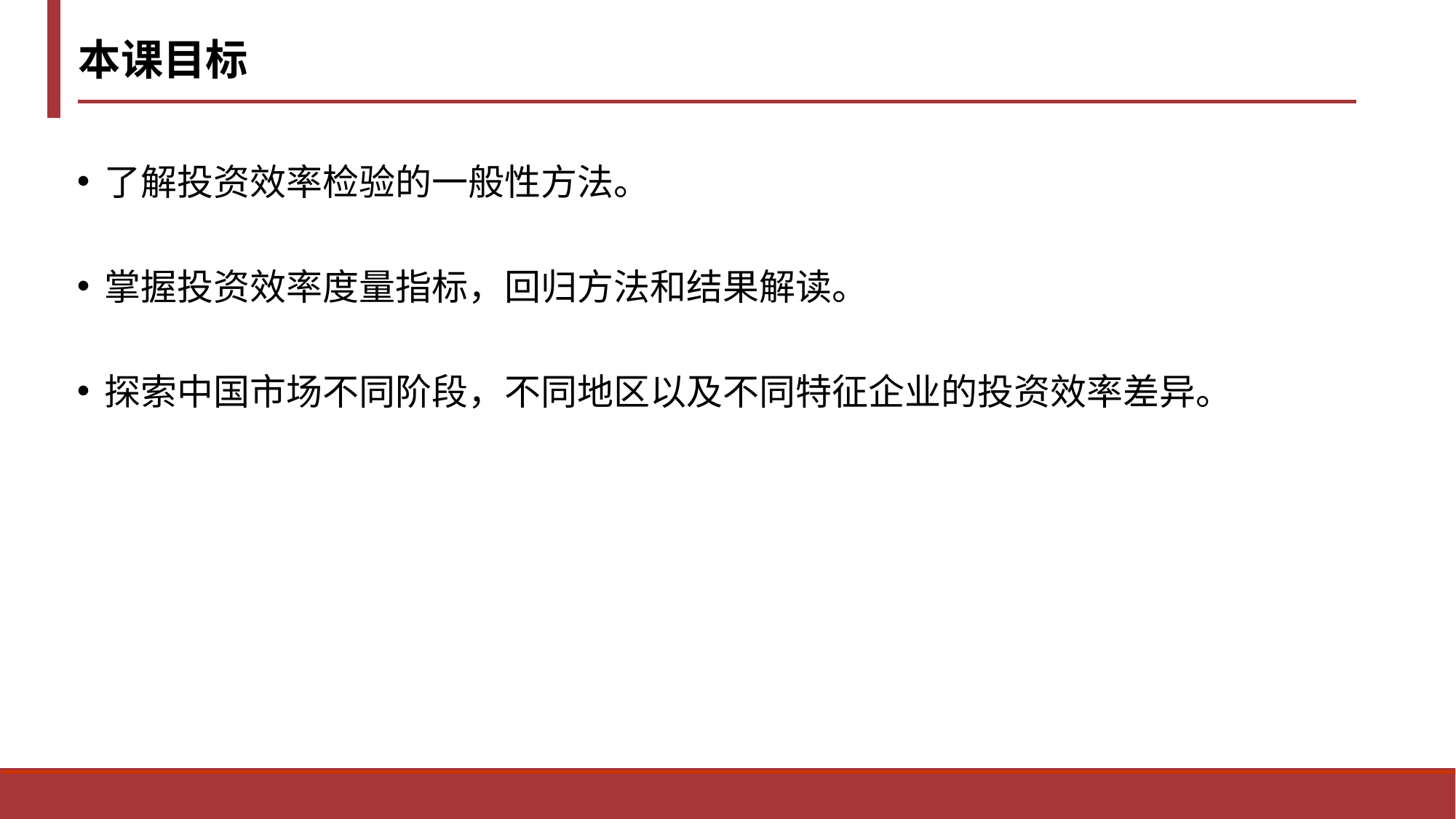

# 本课目标
了解投资效率检验的一般性方法。

掌握投资效率度量指标，回归方法和结果解读。

探索中国市场不同阶段，不同地区以及不同特征企业的投资效率差异。